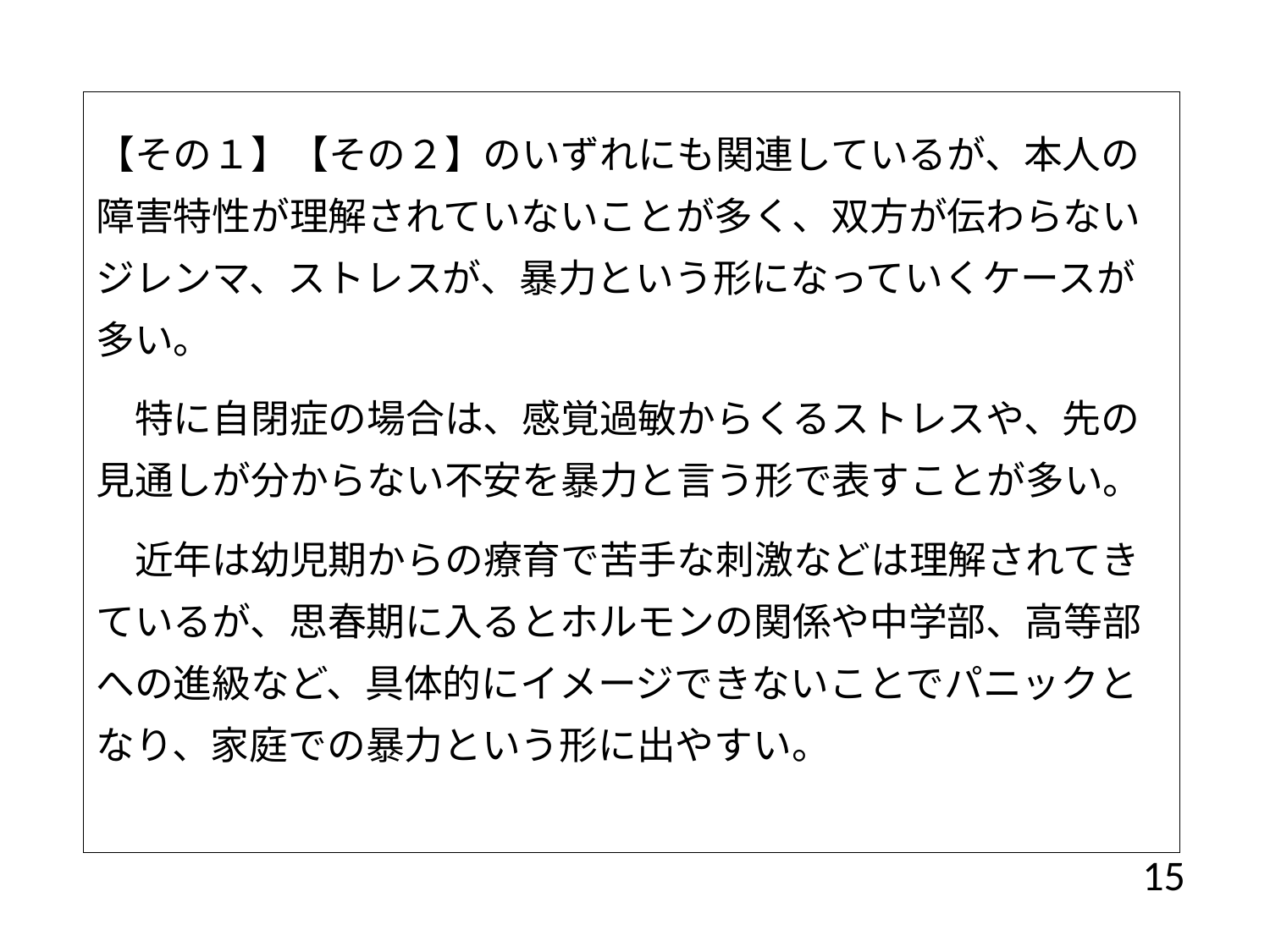

【その１】【その２】のいずれにも関連しているが、本人の障害特性が理解されていないことが多く、双方が伝わらないジレンマ、ストレスが、暴力という形になっていくケースが多い。
　特に自閉症の場合は、感覚過敏からくるストレスや、先の見通しが分からない不安を暴力と言う形で表すことが多い。
　近年は幼児期からの療育で苦手な刺激などは理解されてきているが、思春期に入るとホルモンの関係や中学部、高等部への進級など、具体的にイメージできないことでパニックとなり、家庭での暴力という形に出やすい。
15